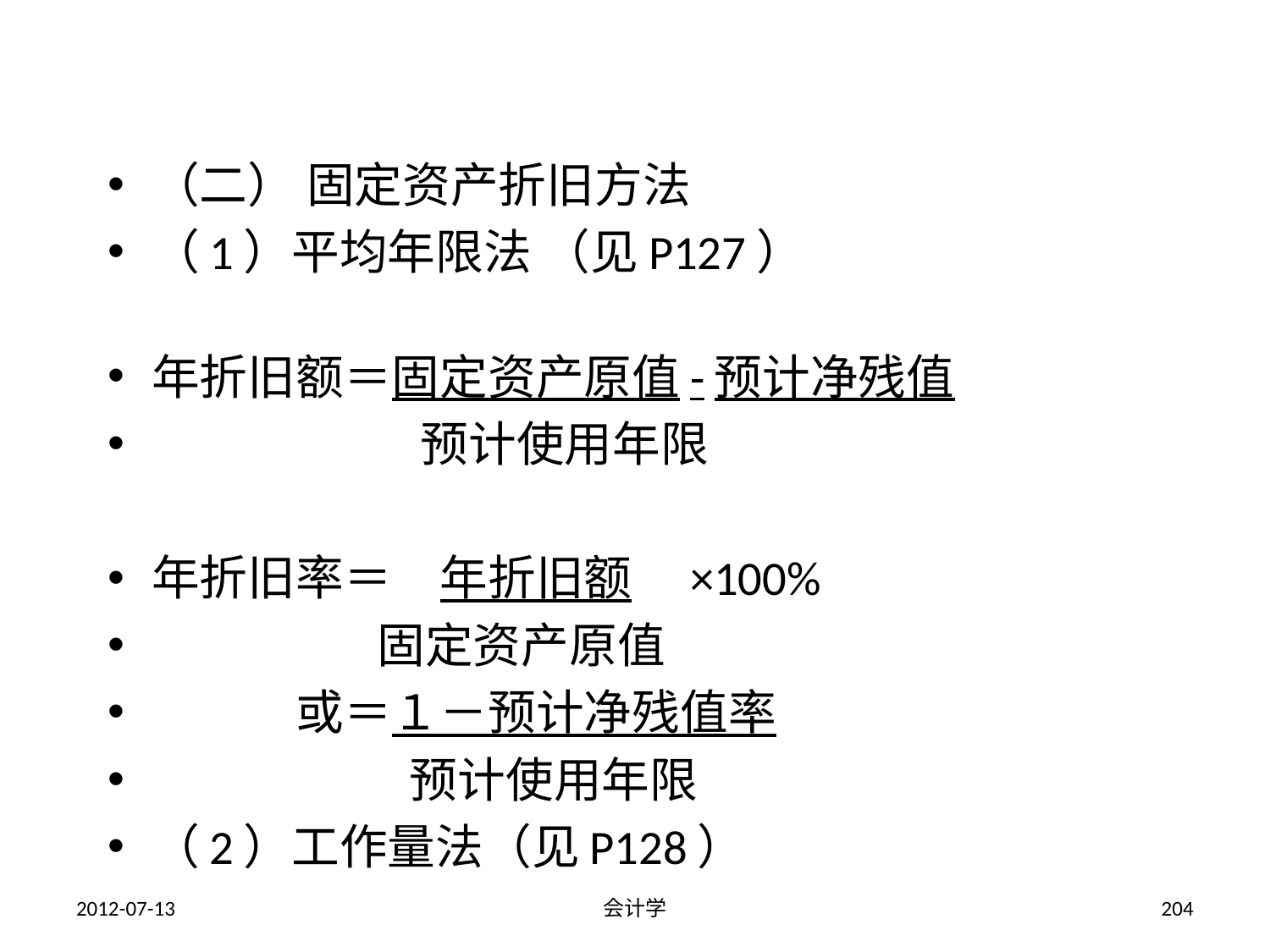

（二） 固定资产折旧方法
（1）平均年限法 （见P127）
年折旧额＝固定资产原值-预计净残值
                        预计使用年限

年折旧率＝　年折旧额　×100%
                    固定资产原值
        　或＝１－预计净残值率
　　               预计使用年限
（2）工作量法（见P128）
2012-07-13
会计学
204